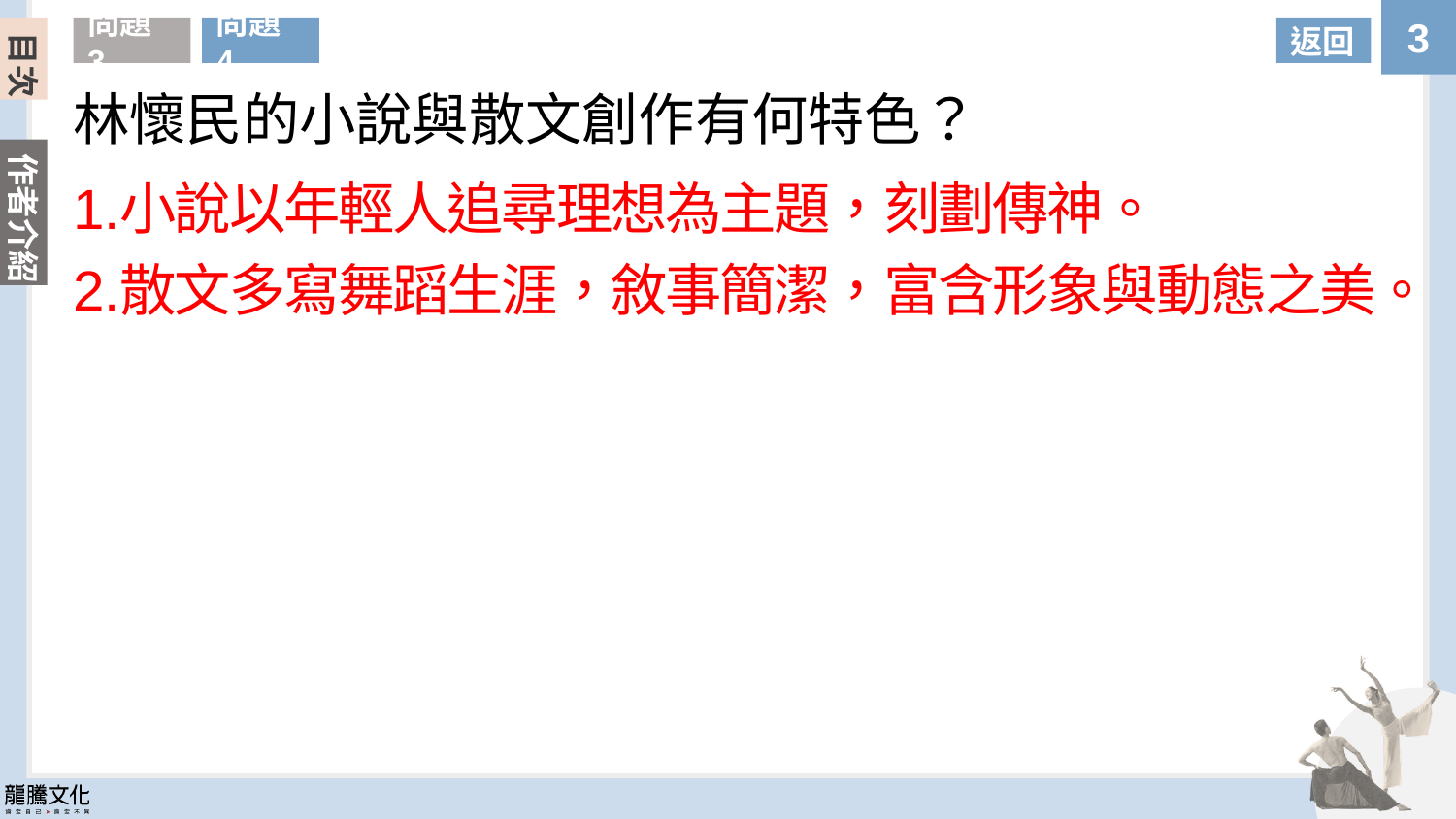

目次
問題3
問題4
返回
林懷民的小說與散文創作有何特色？
小說以年輕人追尋理想為主題，刻劃傳神。
散文多寫舞蹈生涯，敘事簡潔，富含形象與動態之美。